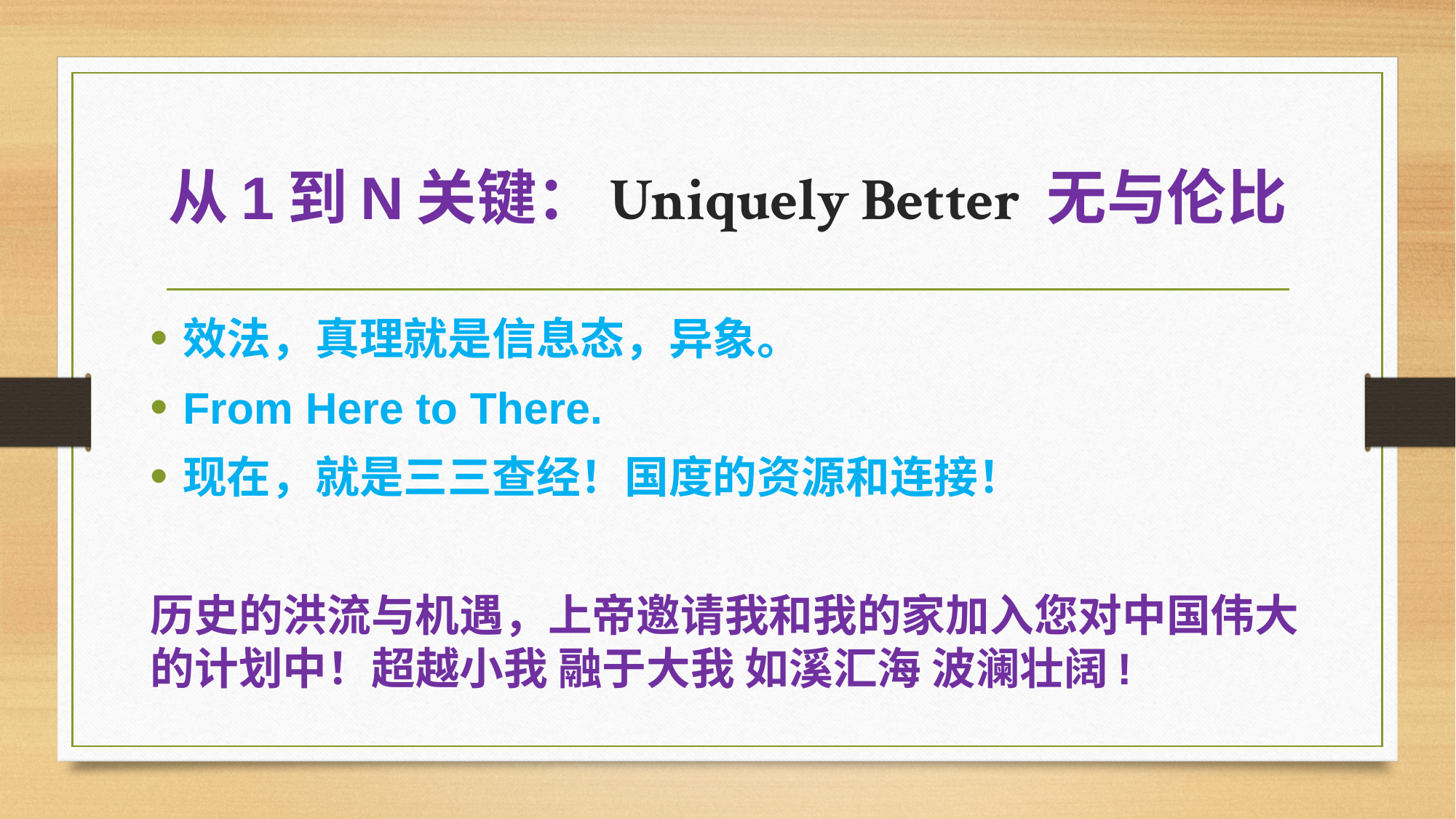

# 从1到N关键：Uniquely Better 无与伦比
效法，真理就是信息态，异象。
From Here to There.
现在，就是三三查经！国度的资源和连接！

历史的洪流与机遇，上帝邀请我和我的家加入您对中国伟大的计划中！超越小我 融于大我 如溪汇海 波澜壮阔!